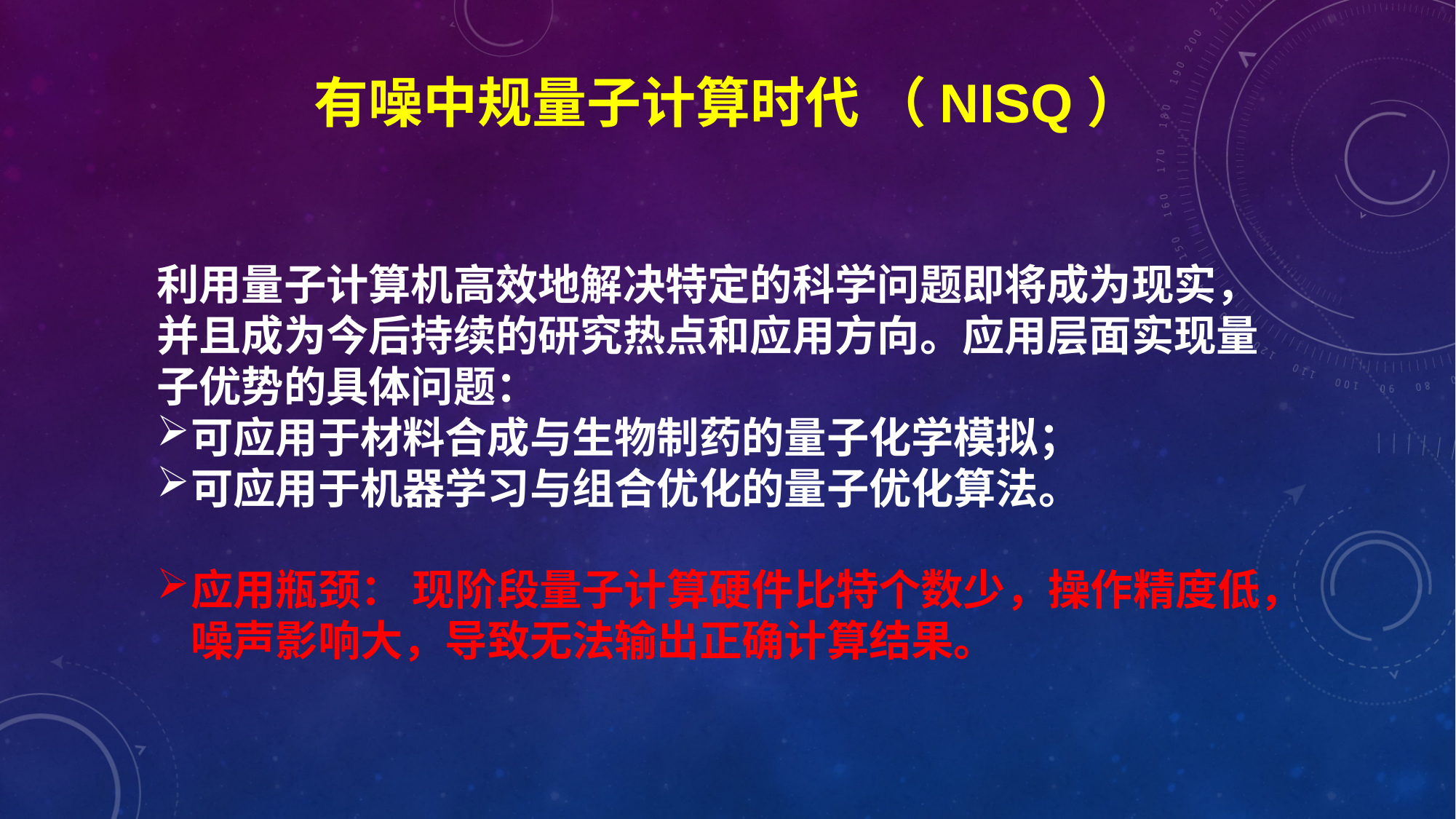

有噪中规量子计算时代 （NISQ）

利用量子计算机高效地解决特定的科学问题即将成为现实，并且成为今后持续的研究热点和应用方向。应用层面实现量子优势的具体问题：
可应用于材料合成与生物制药的量子化学模拟；
可应用于机器学习与组合优化的量子优化算法。

应用瓶颈： 现阶段量子计算硬件比特个数少，操作精度低，噪声影响大，导致无法输出正确计算结果。